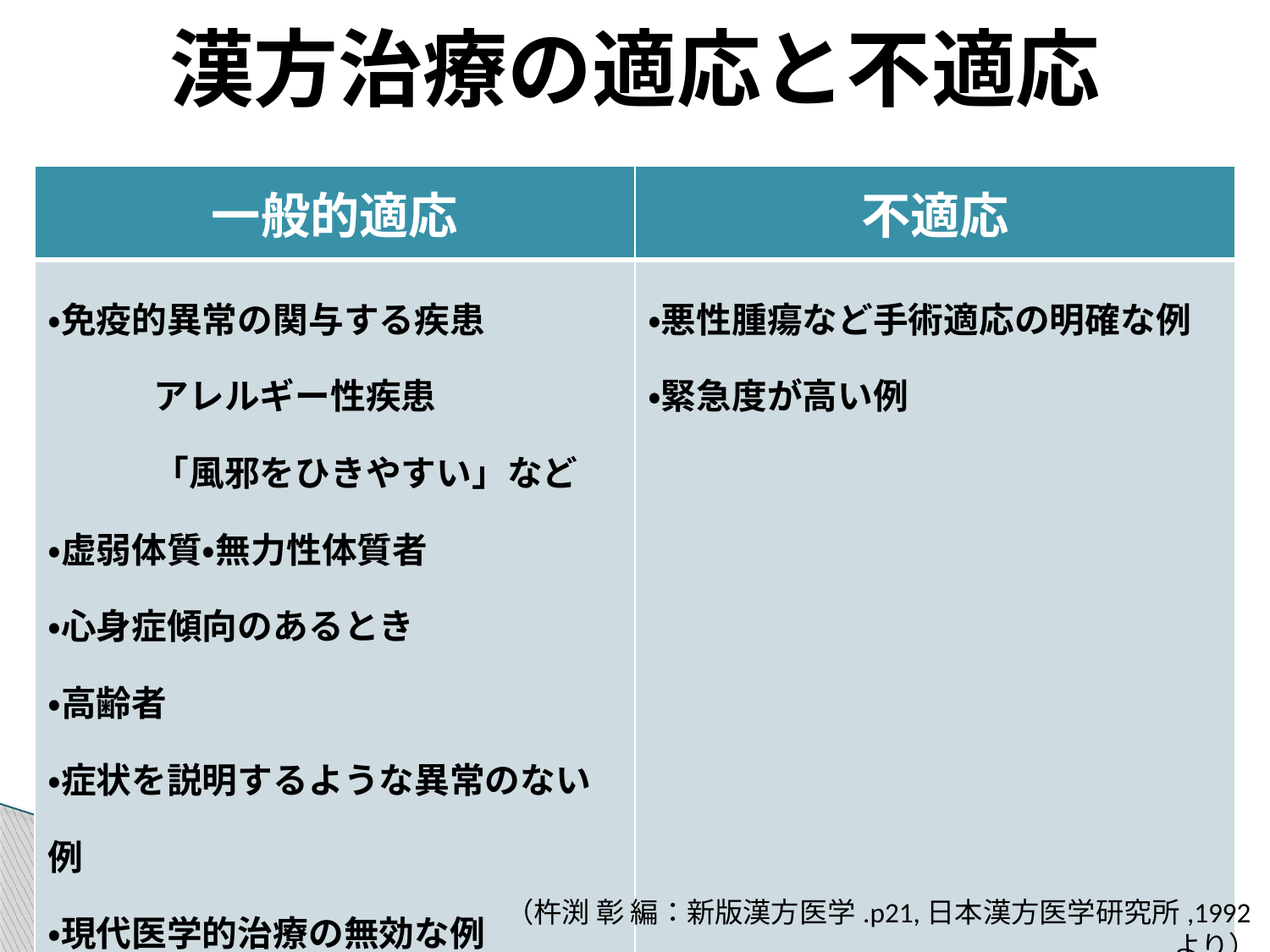

# 漢方治療の適応と不適応
| 一般的適応 | 不適応 |
| --- | --- |
| ・免疫的異常の関与する疾患 　　　アレルギー性疾患 　　　「風邪をひきやすい」など ・虚弱体質・無力性体質者 ・心身症傾向のあるとき ・高齢者 ・症状を説明するような異常のない例 ・現代医学的治療の無効な例 | ・悪性腫瘍など手術適応の明確な例 ・緊急度が高い例 |
（杵渕 彰 編：新版漢方医学.p21,日本漢方医学研究所,1992より）